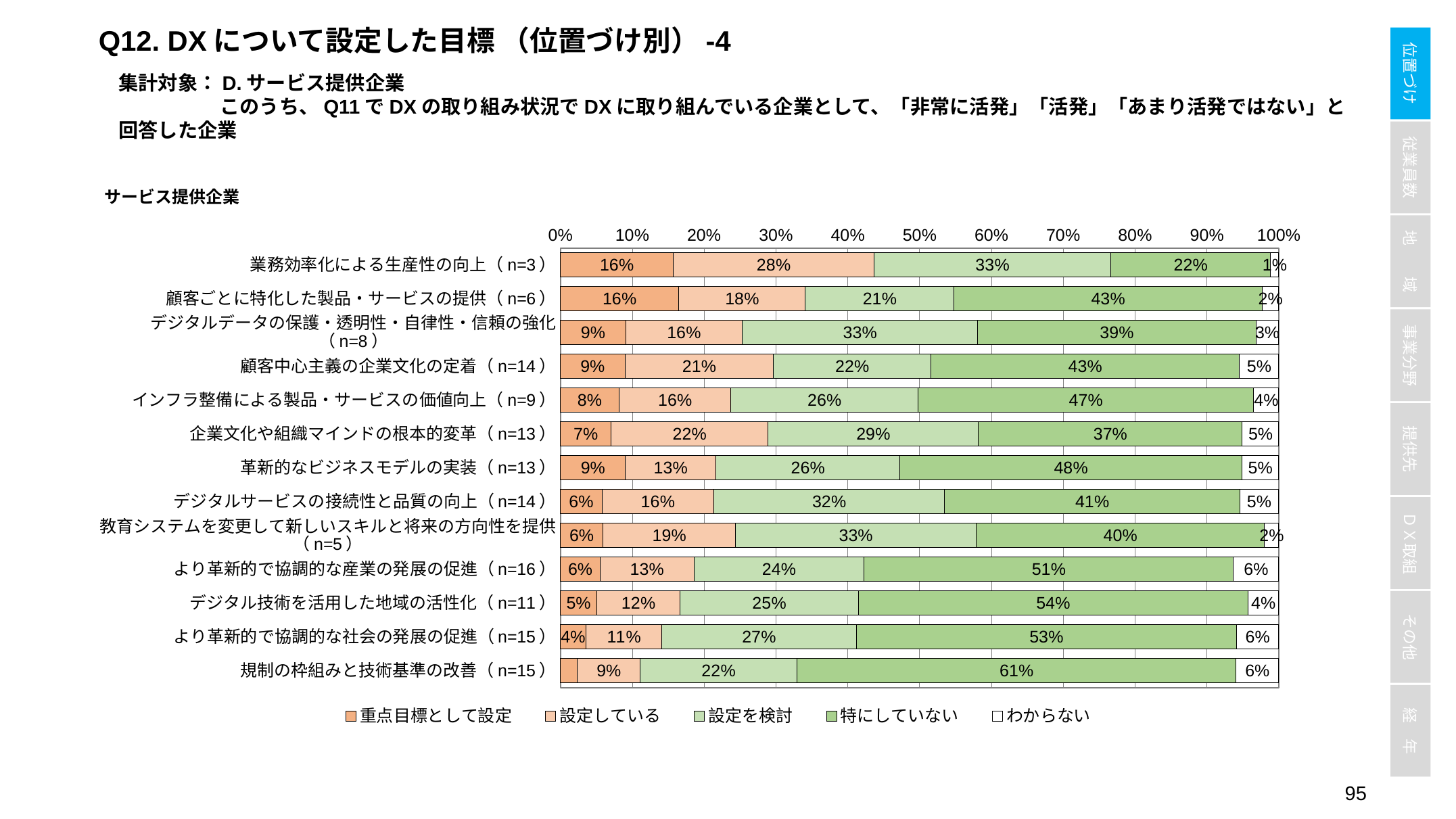

Q12. DXについて設定した目標 （位置づけ別）-4
集計対象：D.サービス提供企業
	このうち、Q11でDXの取り組み状況でDXに取り組んでいる企業として、「非常に活発」「活発」「あまり活発ではない」と回答した企業

### Chart

| Category | 重点目標として設定 | 設定している | 設定を検討 | 特にしていない | わからない |
|---|---|---|---|---|---|
| 業務効率化による生産性の向上（n=3） | 0.15708812260536398 | 0.2796934865900383 | 0.32950191570881227 | 0.2222222222222222 | 0.011494252873563218 |
| 顧客ごとに特化した製品・サービスの提供（n=6） | 0.16475095785440613 | 0.17624521072796934 | 0.20689655172413793 | 0.42911877394636017 | 0.022988505747126436 |
| デジタルデータの保護・透明性・自律性・信頼の強化（n=8） | 0.09090909090909091 | 0.16205533596837945 | 0.32806324110671936 | 0.38735177865612647 | 0.03162055335968379 |
| 顧客中心主義の企業文化の定着（n=14） | 0.08984375 | 0.20703125 | 0.21875 | 0.4296875 | 0.0546875 |
| インフラ整備による製品・サービスの価値向上（n=9） | 0.08171206225680934 | 0.1556420233463035 | 0.2607003891050584 | 0.4669260700389105 | 0.03501945525291829 |
| 企業文化や組織マインドの根本的変革（n=13） | 0.0703125 | 0.21875 | 0.29296875 | 0.3671875 | 0.05078125 |
| 革新的なビジネスモデルの実装（n=13） | 0.09055118110236221 | 0.12598425196850394 | 0.2559055118110236 | 0.4763779527559055 | 0.051181102362204724 |
| デジタルサービスの接続性と品質の向上（n=14） | 0.05813953488372093 | 0.15503875968992248 | 0.32170542635658916 | 0.4108527131782946 | 0.05426356589147287 |
| 教育システムを変更して新しいスキルと将来の方向性を提供（n=5） | 0.05905511811023622 | 0.18503937007874016 | 0.3346456692913386 | 0.4015748031496063 | 0.01968503937007874 |
| より革新的で協調的な産業の発展の促進（n=16） | 0.05533596837944664 | 0.13043478260869565 | 0.23715415019762845 | 0.5138339920948617 | 0.06324110671936758 |
| デジタル技術を活用した地域の活性化（n=11） | 0.050387596899224806 | 0.11627906976744186 | 0.24806201550387597 | 0.5426356589147286 | 0.04263565891472868 |
| より革新的で協調的な社会の発展の促進（n=15） | 0.03529411764705882 | 0.10588235294117647 | 0.27058823529411763 | 0.5294117647058824 | 0.058823529411764705 |
| 規制の枠組みと技術基準の改善（n=15） | 0.023809523809523808 | 0.0873015873015873 | 0.21825396825396826 | 0.6111111111111112 | 0.05952380952380952 |
95